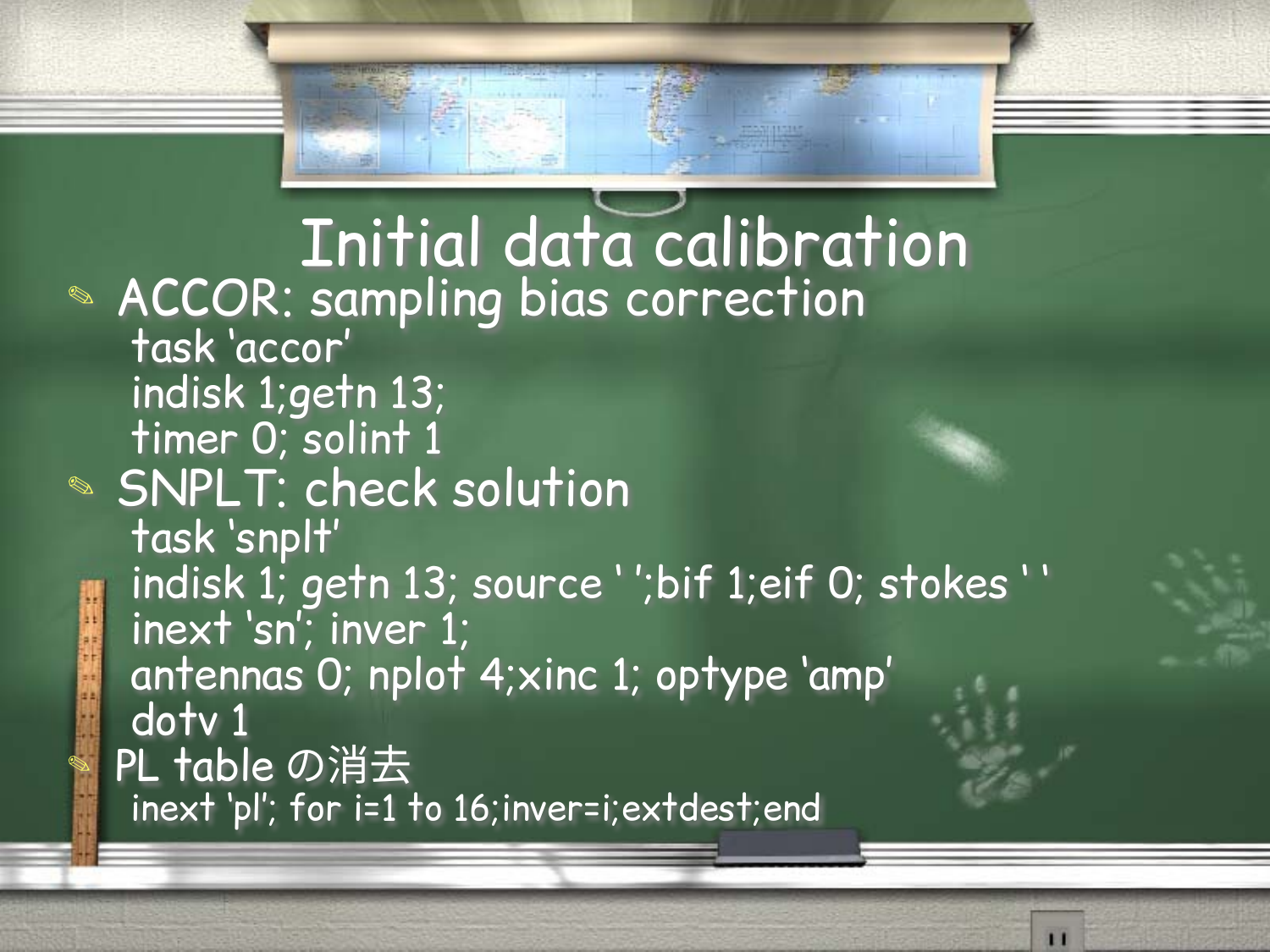

# Initial data calibration
ACCOR: sampling bias correction
task ‘accor’
indisk 1;getn 13;
timer 0; solint 1
SNPLT: check solution
task ‘snplt’
indisk 1; getn 13; source ‘ ’;bif 1;eif 0; stokes ‘ ‘
inext ‘sn’; inver 1;
antennas 0; nplot 4;xinc 1; optype ‘amp’
dotv 1
PL tableの消去
inext ‘pl’; for i=1 to 16;inver=i;extdest;end